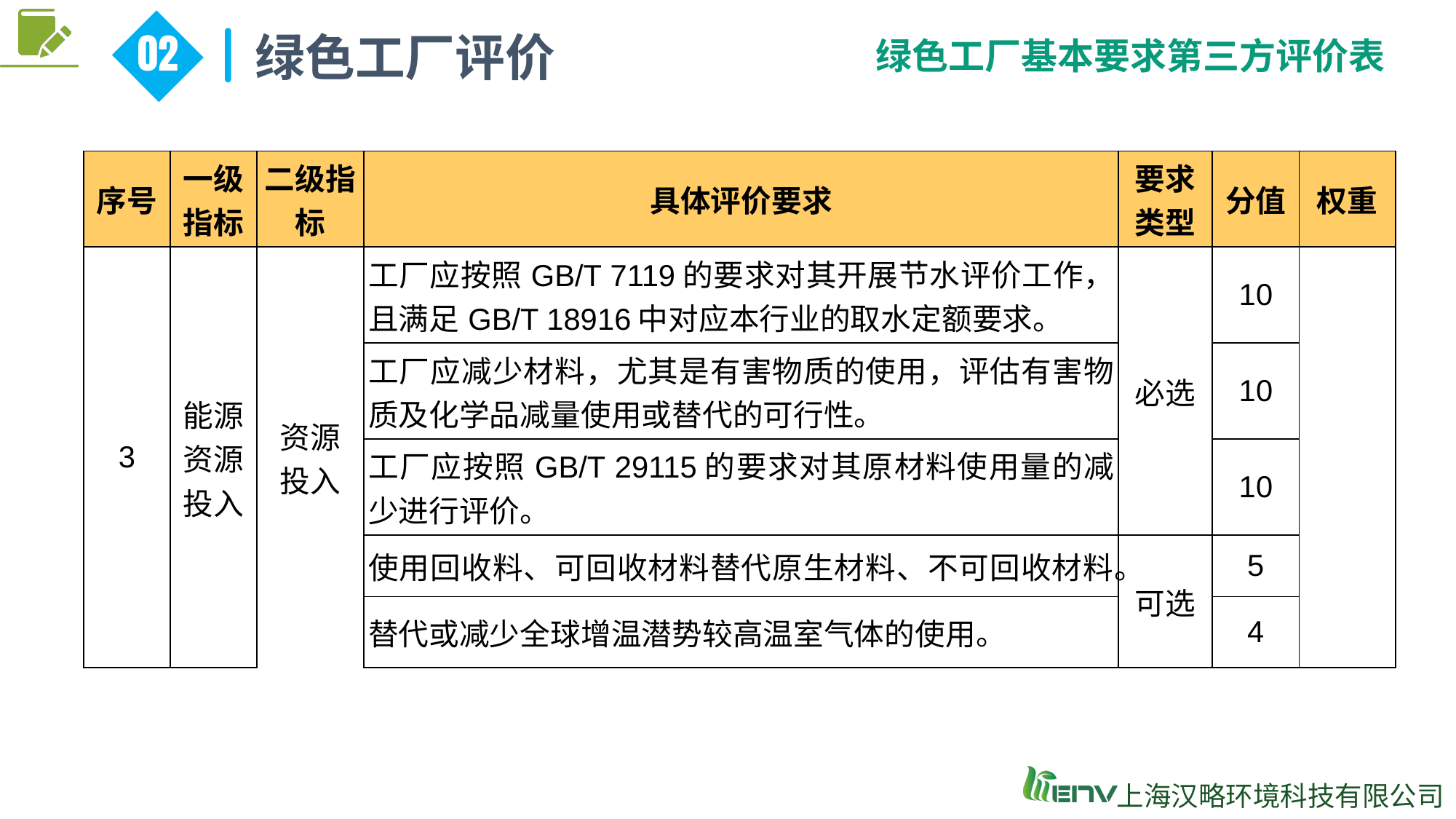

绿色工厂评价

02
绿色工厂基本要求第三方评价表
| 序号 | 一级 指标 | 二级指标 | 具体评价要求 | 要求类型 | 分值 | 权重 |
| --- | --- | --- | --- | --- | --- | --- |
| 3 | 能源资源投入 | 资源 投入 | 工厂应按照GB/T 7119的要求对其开展节水评价工作，且满足GB/T 18916中对应本行业的取水定额要求。 | 必选 | 10 |  |
|  |  |  | 工厂应减少材料，尤其是有害物质的使用，评估有害物质及化学品减量使用或替代的可行性。 |  | 10 |  |
|  |  |  | 工厂应按照GB/T 29115的要求对其原材料使用量的减少进行评价。 |  | 10 |  |
|  |  |  | 使用回收料、可回收材料替代原生材料、不可回收材料。 | 可选 | 5 |  |
|  |  |  | 替代或减少全球增温潜势较高温室气体的使用。 |  | 4 |  |